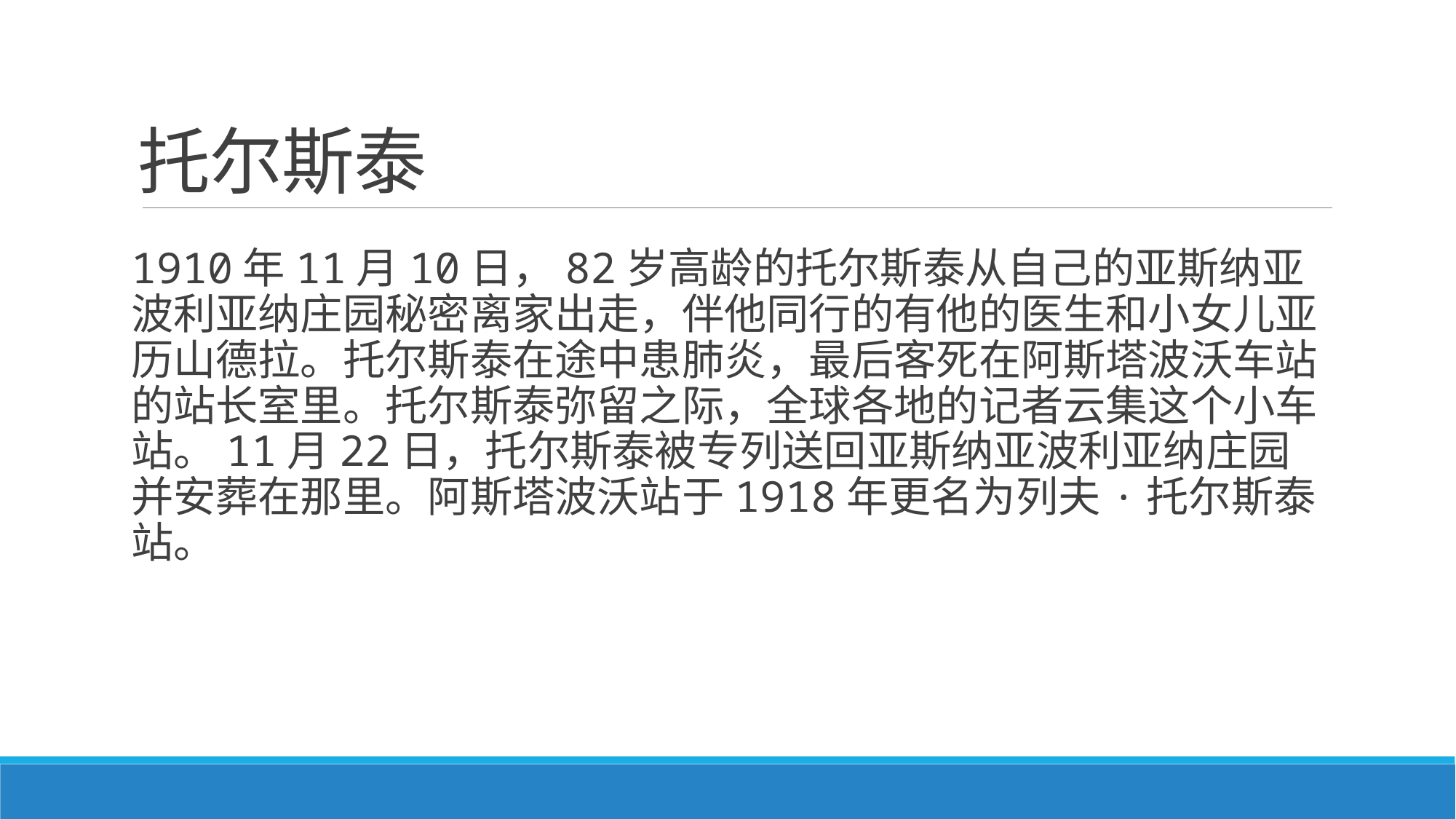

# 托尔斯泰
1910年11月10日，82岁高龄的托尔斯泰从自己的亚斯纳亚波利亚纳庄园秘密离家出走，伴他同行的有他的医生和小女儿亚历山德拉。托尔斯泰在途中患肺炎，最后客死在阿斯塔波沃车站的站长室里。托尔斯泰弥留之际，全球各地的记者云集这个小车站。11月22日，托尔斯泰被专列送回亚斯纳亚波利亚纳庄园并安葬在那里。阿斯塔波沃站于1918年更名为列夫·托尔斯泰站。